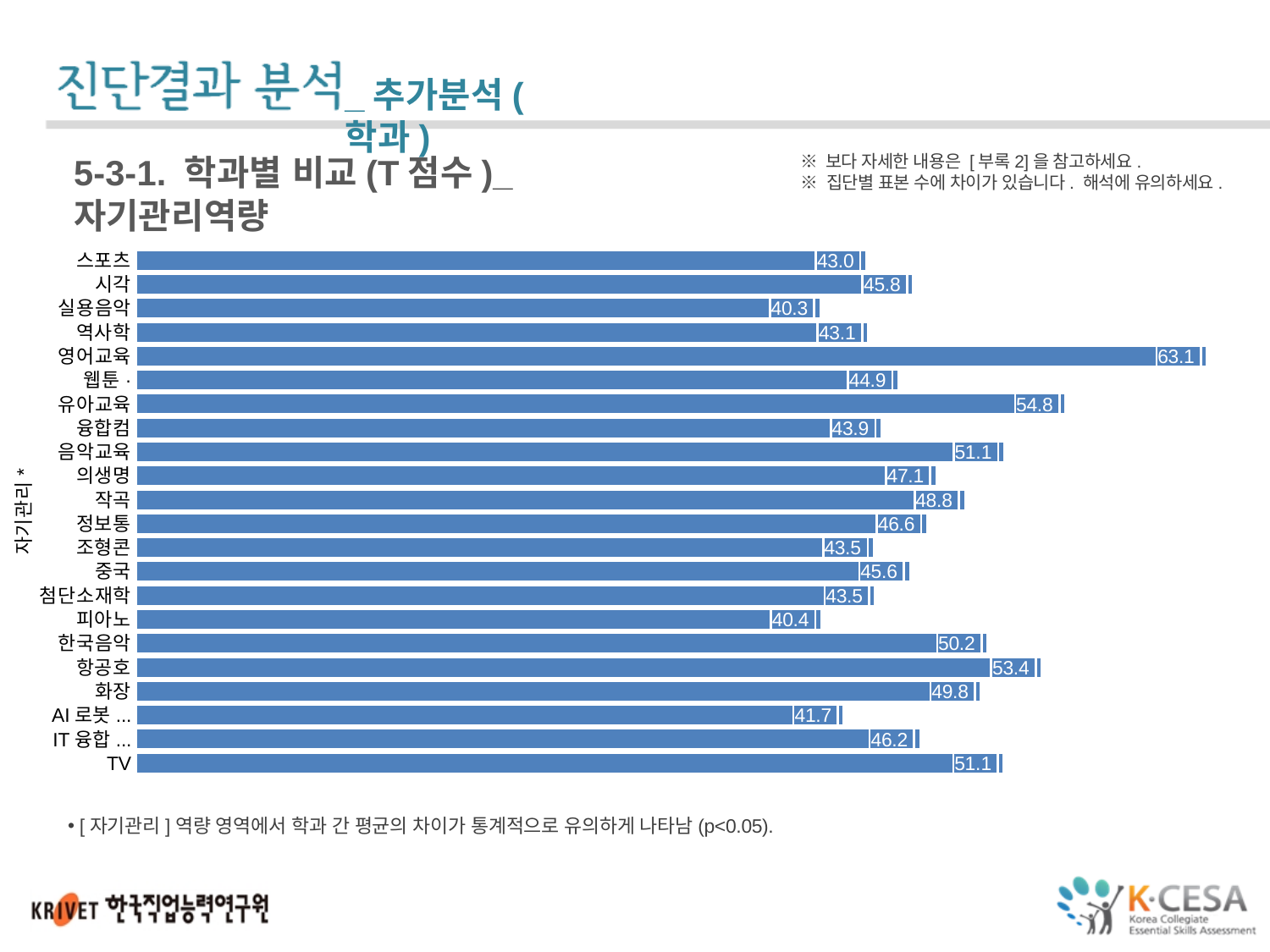

_추가분석(학과)
※ 보다 자세한 내용은 [부록2]을 참고하세요.
※ 집단별 표본 수에 차이가 있습니다. 해석에 유의하세요.
5-3-1. 학과별 비교(T점수)_자기관리역량

### Chart

| Category |  |
|---|---|
| 스포츠건강관리학 | 43.01199999999999 |
| 시각디자인학 | 45.77428571428571 |
| 실용음악 | 40.29625 |
| 역사학 | 43.12391304347826 |
| 영어교육 | 63.13347826086957 |
| 웹툰·애니메이션과(웹툰) | 44.91473684210526 |
| 유아교육 | 54.77615384615384 |
| 융합컴퓨터·미디어학 | 43.90454545454545 |
| 음악교육 | 51.14679999999999 |
| 의생명·보건학부 | 47.147999999999996 |
| 작곡 | 48.844166666666666 |
| 정보통신융합공학부 | 46.61363636363637 |
| 조형콘텐츠학부 | 43.451052631578946 |
| 중국어중국학 | 45.591363636363646 |
| 첨단소재학 | 43.54 |
| 피아노 | 40.362 |
| 한국음악 | 50.174285714285716 |
| 항공호텔관광경영학부 | 53.365 |
| 화장품뷰티학 | 49.783500000000004 |
| AI로봇융합학(AI로봇융합전공) | 41.68863636363637 |
| IT융합전자공학 | 46.194 |
| TV영화학부 | 51.138888888888886 |
[자기관리]역량 영역에서 학과 간 평균의 차이가 통계적으로 유의하게 나타남(p<0.05).